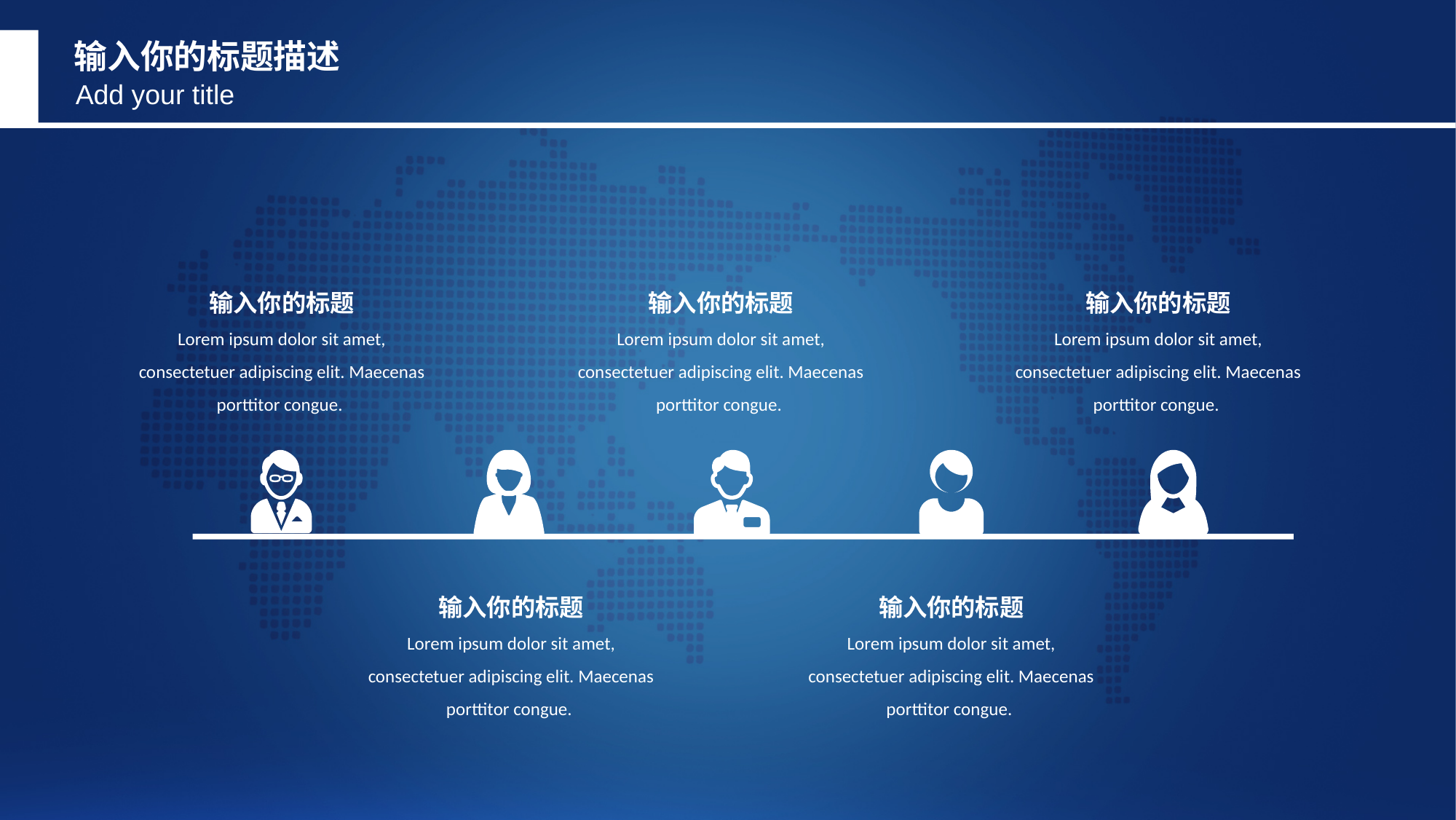

输入你的标题描述
Add your title

输入你的标题
Lorem ipsum dolor sit amet, consectetuer adipiscing elit. Maecenas porttitor congue.
输入你的标题
Lorem ipsum dolor sit amet, consectetuer adipiscing elit. Maecenas porttitor congue.
输入你的标题
Lorem ipsum dolor sit amet, consectetuer adipiscing elit. Maecenas porttitor congue.

输入你的标题
Lorem ipsum dolor sit amet, consectetuer adipiscing elit. Maecenas porttitor congue.
输入你的标题
Lorem ipsum dolor sit amet, consectetuer adipiscing elit. Maecenas porttitor congue.